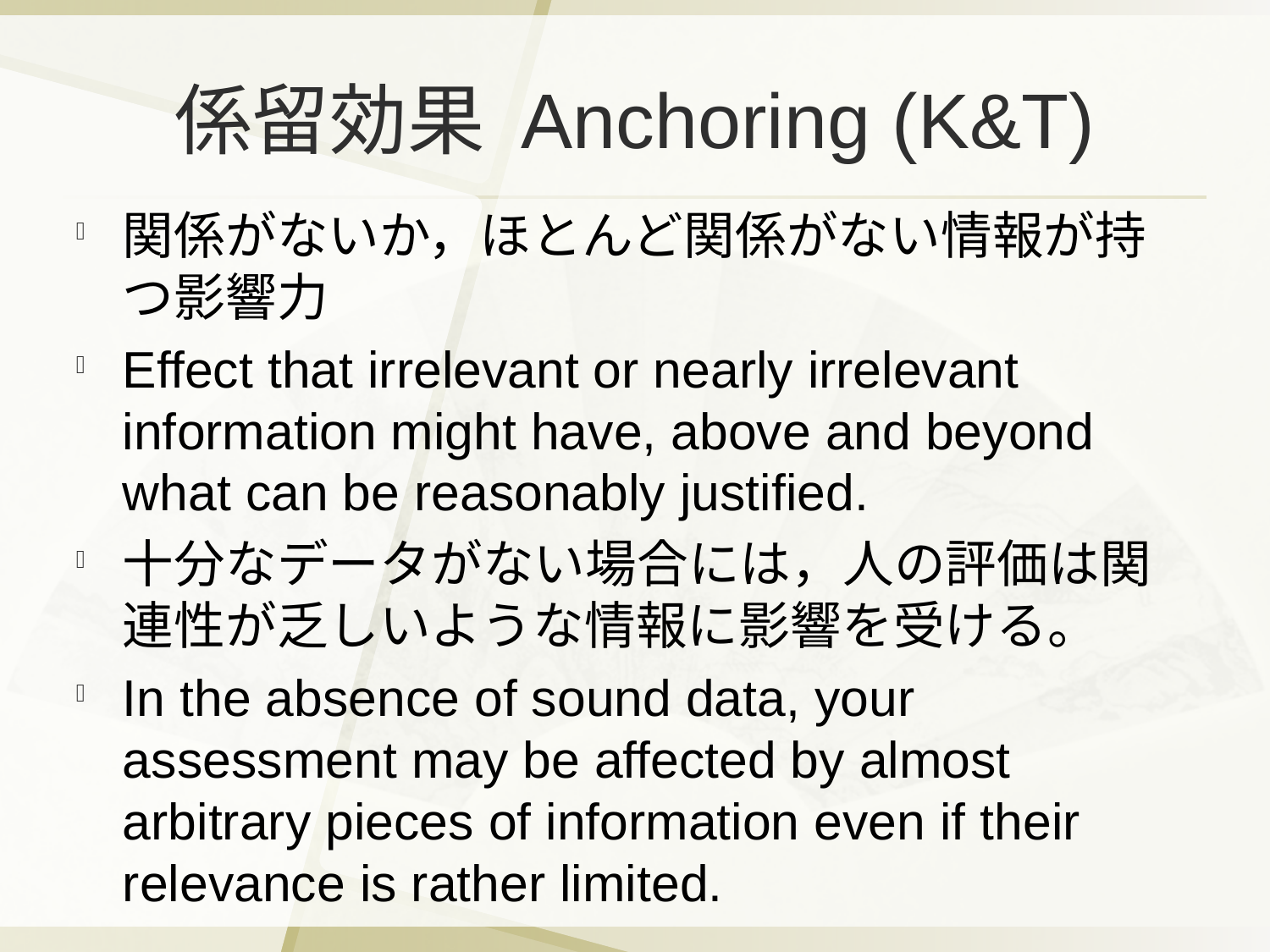

# 係留効果 Anchoring (K&T)
関係がないか，ほとんど関係がない情報が持つ影響力
Effect that irrelevant or nearly irrelevant information might have, above and beyond what can be reasonably justified.
十分なデータがない場合には，人の評価は関連性が乏しいような情報に影響を受ける。
In the absence of sound data, your assessment may be affected by almost arbitrary pieces of information even if their relevance is rather limited.